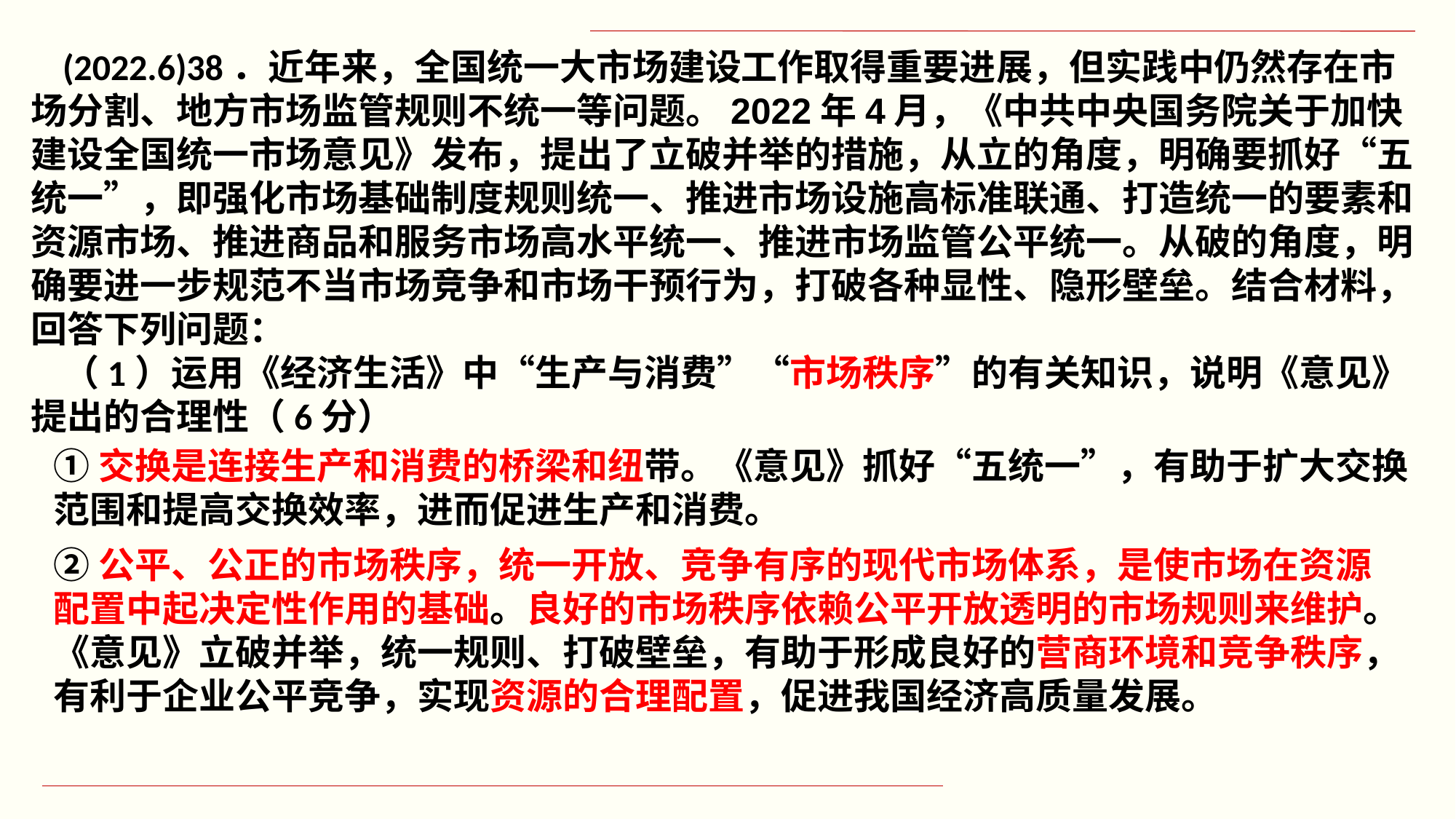

(2022.6)38．近年来，全国统一大市场建设工作取得重要进展，但实践中仍然存在市场分割、地方市场监管规则不统一等问题。2022年4月，《中共中央国务院关于加快建设全国统一市场意见》发布，提出了立破并举的措施，从立的角度，明确要抓好“五统一”，即强化市场基础制度规则统一、推进市场设施高标准联通、打造统一的要素和资源市场、推进商品和服务市场高水平统一、推进市场监管公平统一。从破的角度，明确要进一步规范不当市场竞争和市场干预行为，打破各种显性、隐形壁垒。结合材料，回答下列问题：
（1）运用《经济生活》中“生产与消费”“市场秩序”的有关知识，说明《意见》提出的合理性（6分）
①交换是连接生产和消费的桥梁和纽带。《意见》抓好“五统一”，有助于扩大交换范围和提高交换效率，进而促进生产和消费。
②公平、公正的市场秩序，统一开放、竞争有序的现代市场体系，是使市场在资源配置中起决定性作用的基础。良好的市场秩序依赖公平开放透明的市场规则来维护。《意见》立破并举，统一规则、打破壁垒，有助于形成良好的营商环境和竞争秩序，有利于企业公平竞争，实现资源的合理配置，促进我国经济高质量发展。